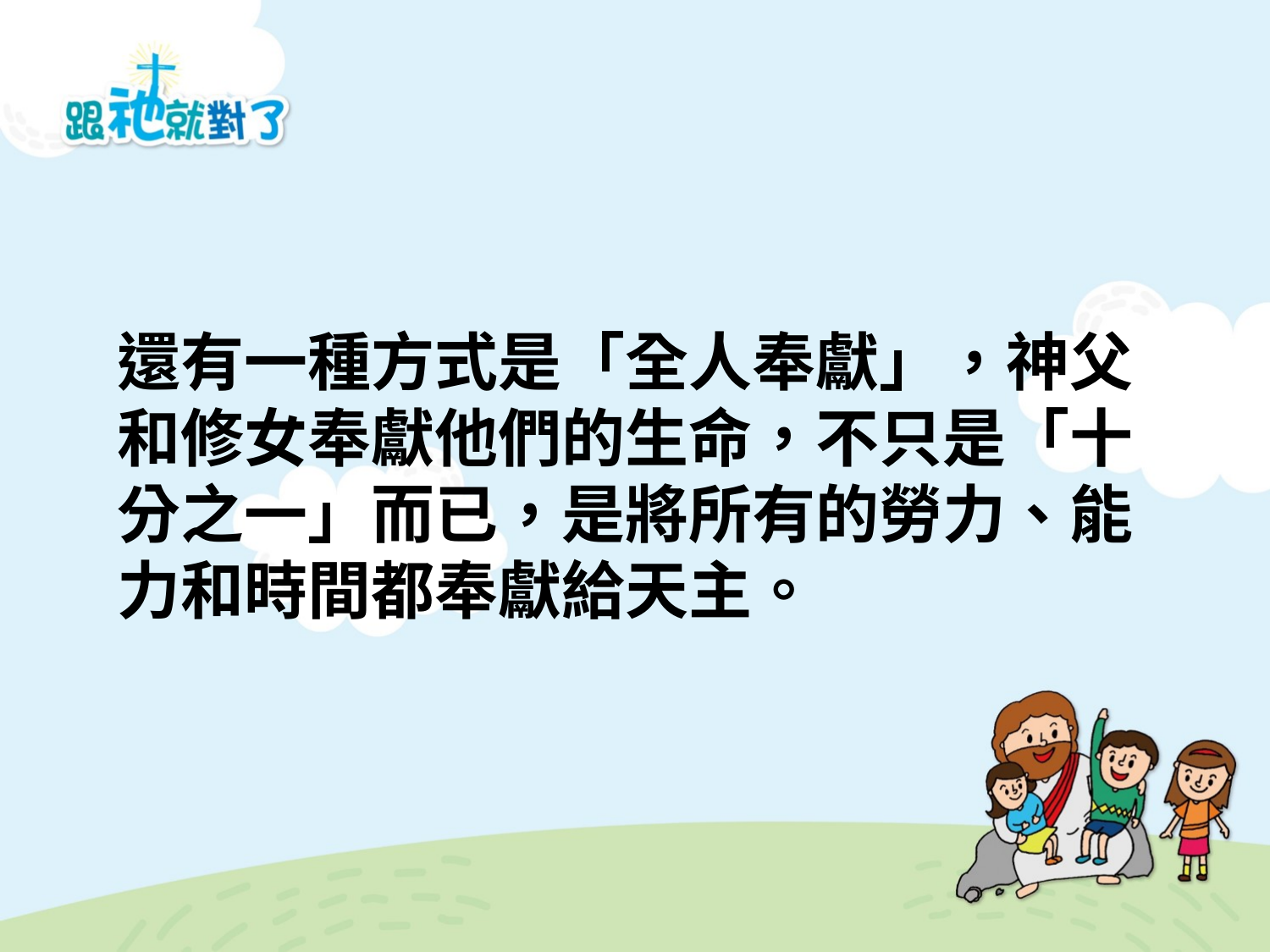

還有一種方式是「全人奉獻」，神父和修女奉獻他們的生命，不只是「十分之一」而已，是將所有的勞力、能力和時間都奉獻給天主。